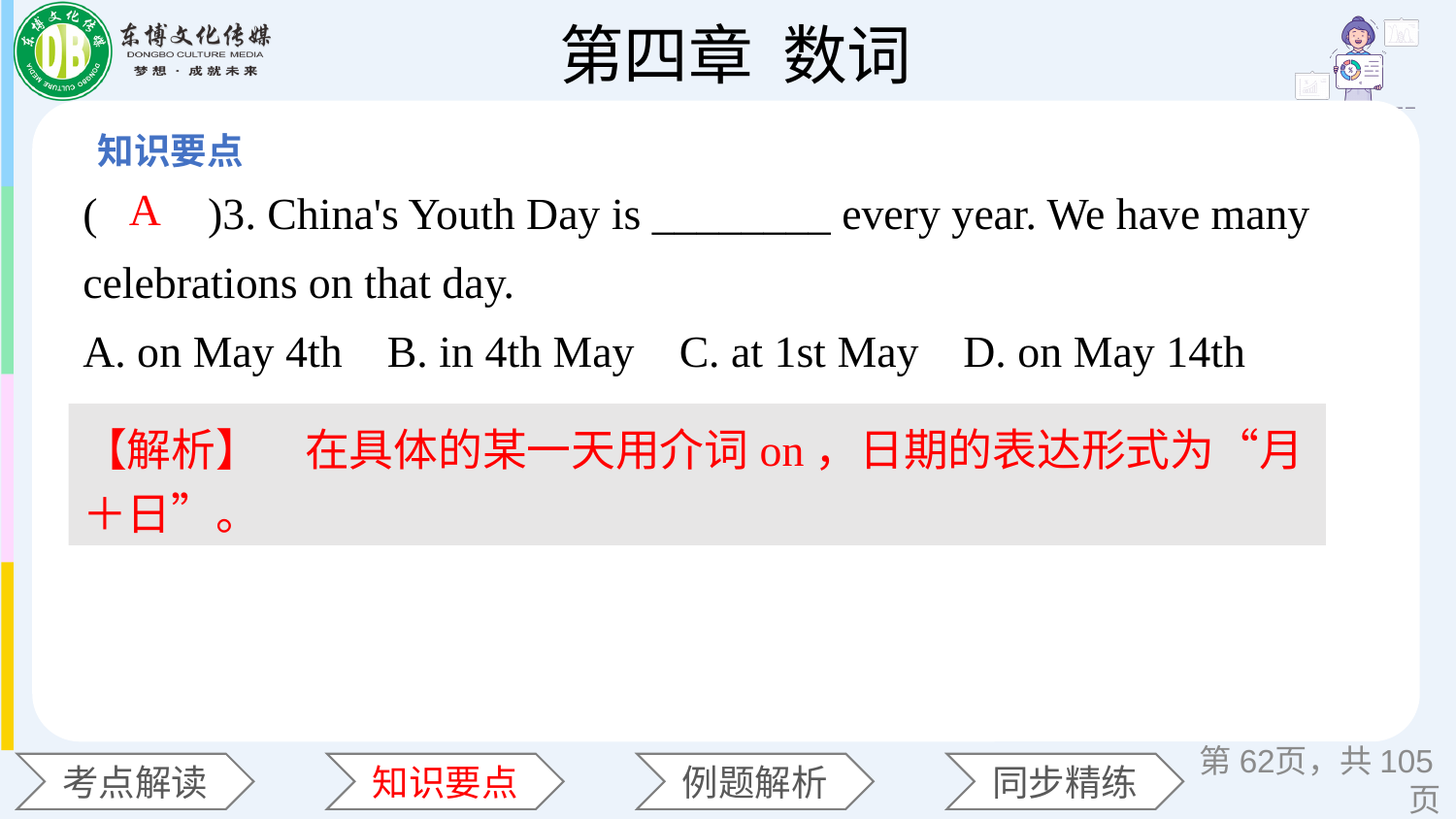

(　　)3. China's Youth Day is ________ every year. We have many celebrations on that day.
A. on May 4th    B. in 4th May    C. at 1st May    D. on May 14th

A
【解析】　在具体的某一天用介词on，日期的表达形式为“月＋日”。
第62页，共105页